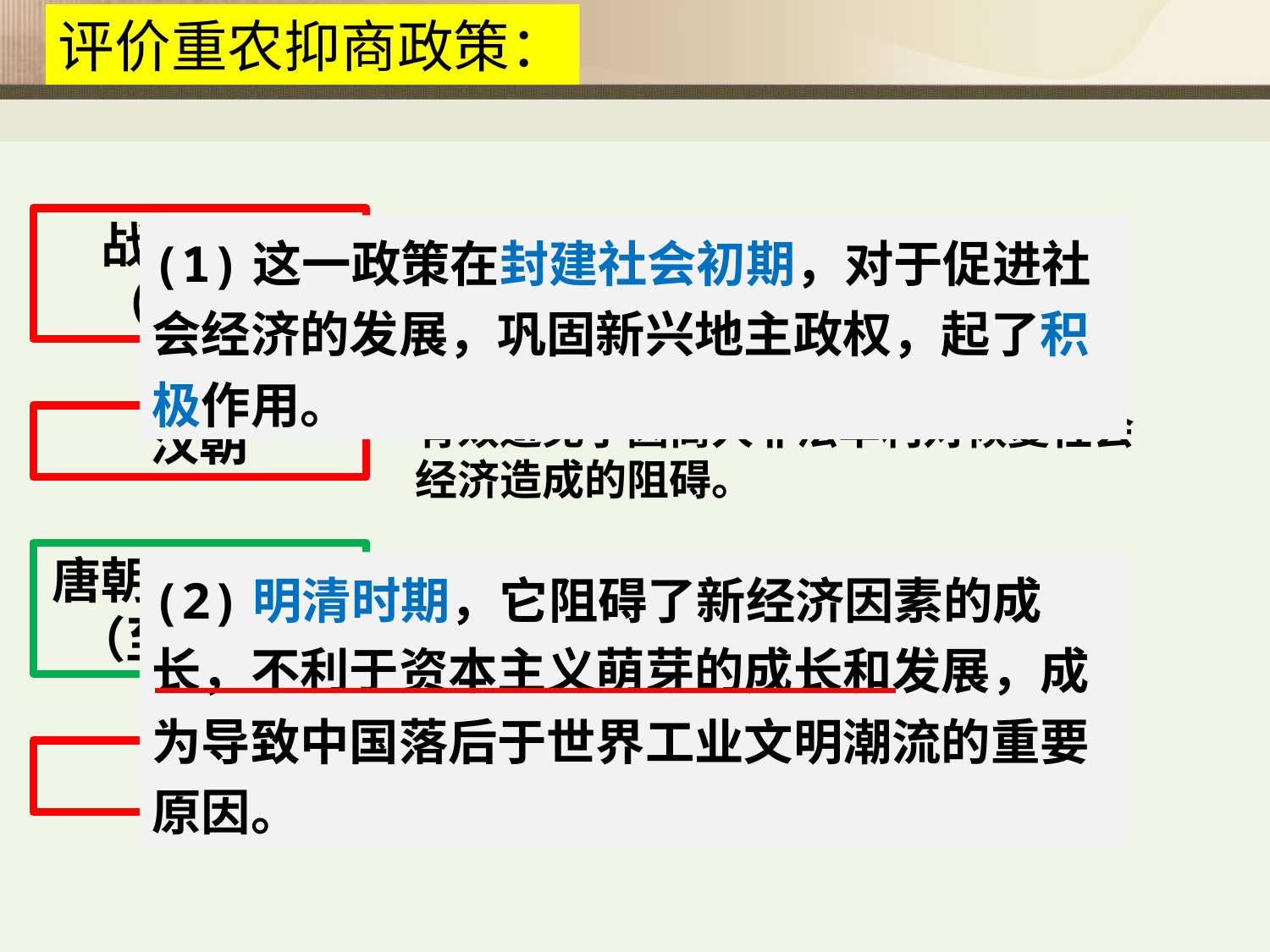

评价重农抑商政策：
战国时期
（秦国）
(1)这一政策在封建社会初期，对于促进社会经济的发展，巩固新兴地主政权，起了积极作用。
强调耕战，加强中央集权
有效避免了因商人非法牟利对恢复社会经济造成的阻碍。
汉朝
唐朝中期之后
（至宋代）
(2)明清时期，它阻碍了新经济因素的成长，不利于资本主义萌芽的成长和发展，成为导致中国落后于世界工业文明潮流的重要原因。
明清
阻碍新经济因素的成长